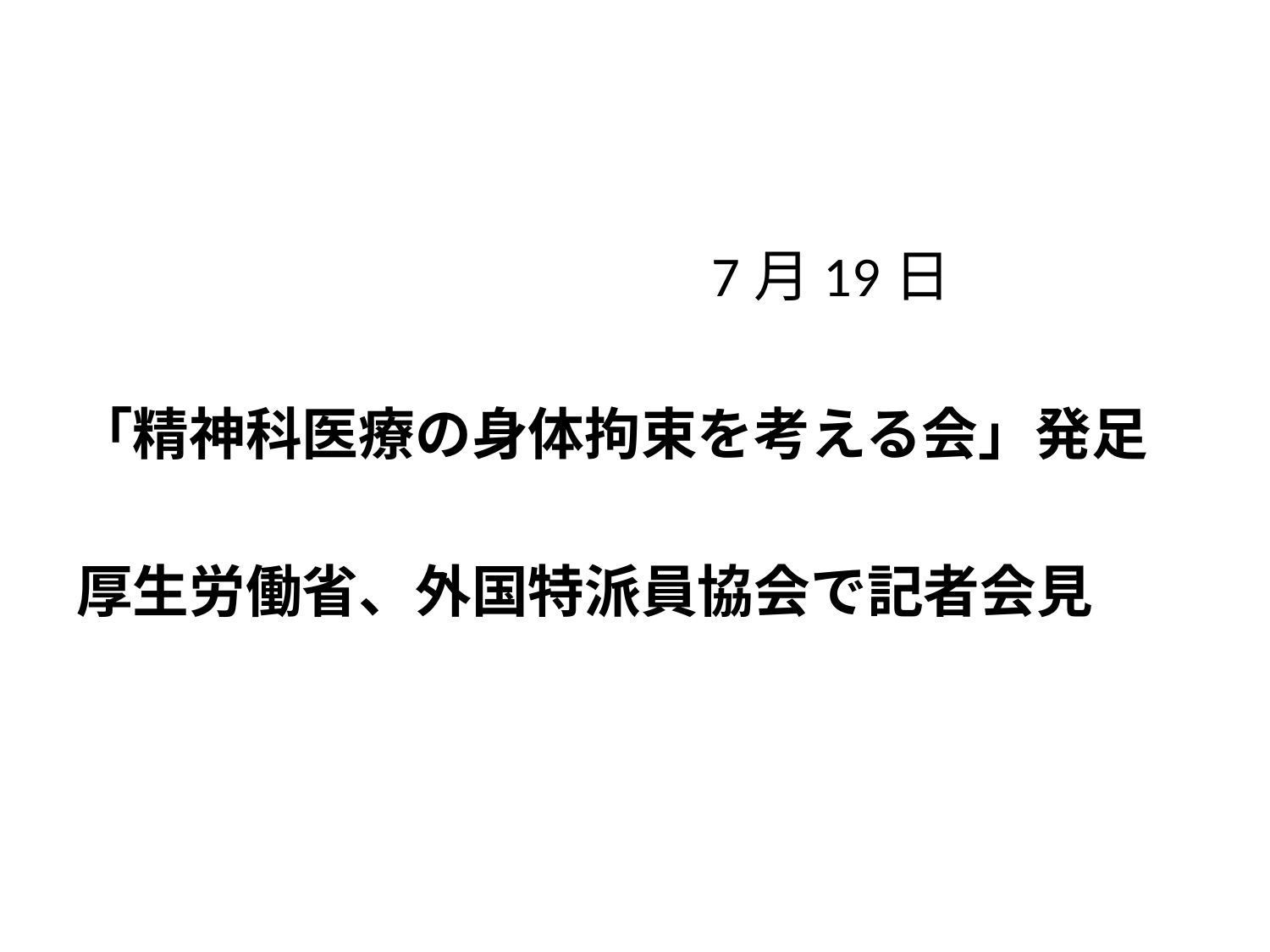

7月19日

「精神科医療の身体拘束を考える会」発足

厚生労働省、外国特派員協会で記者会見